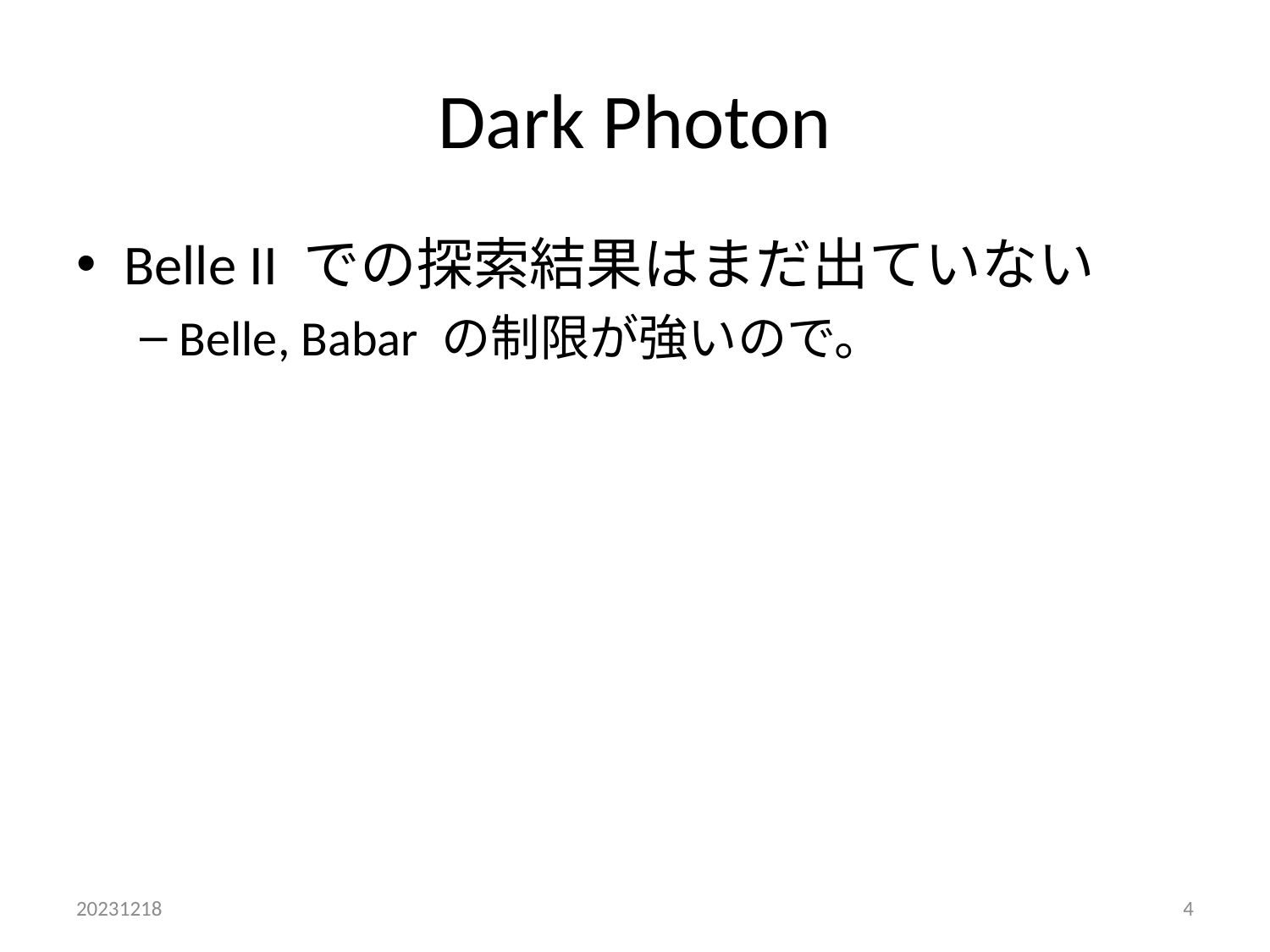

# Dark Photon
Belle II での探索結果はまだ出ていない
Belle, Babar の制限が強いので。
20231218
4